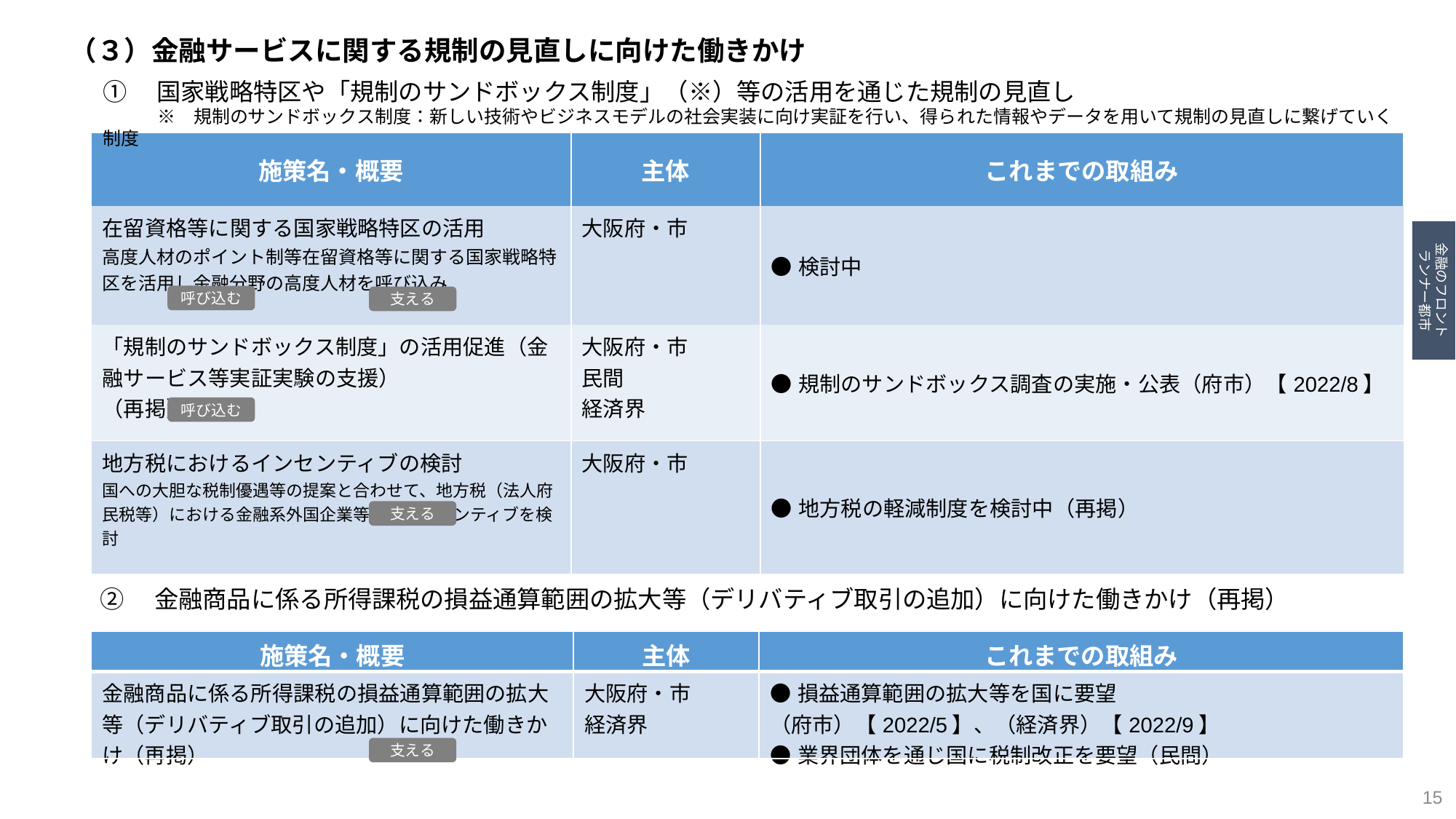

（３）金融サービスに関する規制の見直しに向けた働きかけ
①　国家戦略特区や「規制のサンドボックス制度」（※）等の活用を通じた規制の見直し
　　　※　規制のサンドボックス制度：新しい技術やビジネスモデルの社会実装に向け実証を行い、得られた情報やデータを用いて規制の見直しに繋げていく制度
| 施策名・概要 | 主体 | これまでの取組み |
| --- | --- | --- |
| 在留資格等に関する国家戦略特区の活用 高度人材のポイント制等在留資格等に関する国家戦略特区を活用し金融分野の高度人材を呼び込み | 大阪府・市 | ●検討中 |
| 「規制のサンドボックス制度」の活用促進（金融サービス等実証実験の支援） （再掲） | 大阪府・市 民間 経済界 | ●規制のサンドボックス調査の実施・公表（府市）【2022/8】 |
| 地方税におけるインセンティブの検討 国への大胆な税制優遇等の提案と合わせて、地方税（法人府民税等）における金融系外国企業等へのインセンティブを検討 | 大阪府・市 | ●地方税の軽減制度を検討中（再掲） |
金融のフロント
ランナー都市
呼び込む
支える
呼び込む
支える
②　金融商品に係る所得課税の損益通算範囲の拡大等（デリバティブ取引の追加）に向けた働きかけ（再掲）
| 施策名・概要 | 主体 | これまでの取組み |
| --- | --- | --- |
| 金融商品に係る所得課税の損益通算範囲の拡大等（デリバティブ取引の追加）に向けた働きかけ（再掲） | 大阪府・市 経済界 | ●損益通算範囲の拡大等を国に要望 （府市）【2022/5】、（経済界）【2022/9】 ●業界団体を通じ国に税制改正を要望（民間） |
支える
15